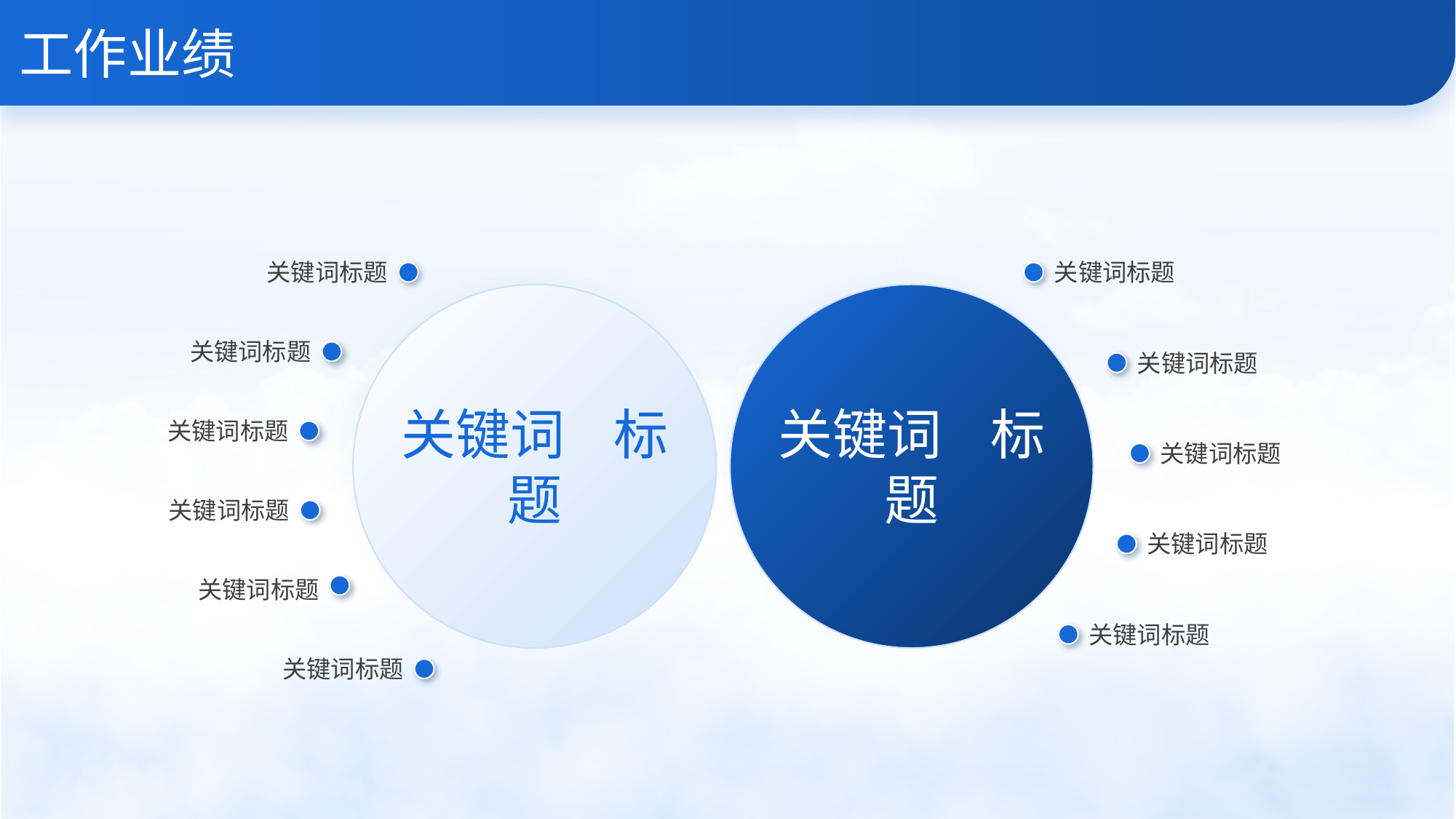

# 工作业绩

关键词标题

关键词标题

关键词标题

关键词标题

关键词    标题
关键词    标题
关键词标题

关键词标题

关键词标题

关键词标题

关键词标题

关键词标题

关键词标题